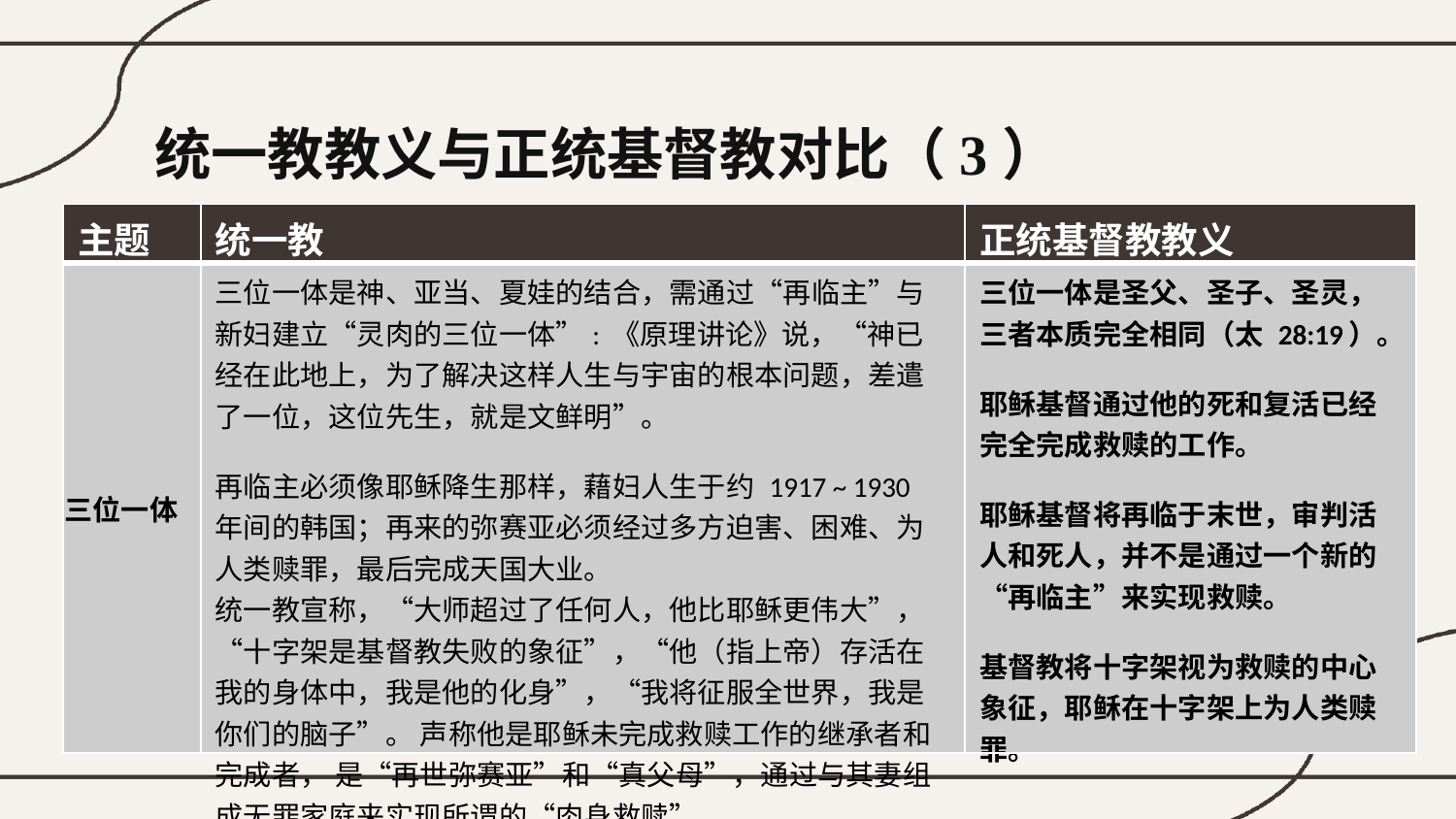

统一教教义与正统基督教对比（3）
| 主题 | 统一教 | 正统基督教教义 |
| --- | --- | --- |
| 三位一体 | 三位一体是神、亚当、夏娃的结合，需通过“再临主”与新妇建立“灵肉的三位一体”: 《原理讲论》说，“神已经在此地上，为了解决这样人生与宇宙的根本问题，差遣了一位，这位先生，就是文鲜明”。 再临主必须像耶稣降生那样，藉妇人生于约 1917 ~ 1930 年间的韩国；再来的弥赛亚必须经过多方迫害、困难、为人类赎罪，最后完成天国大业。 统一教宣称，“大师超过了任何人，他比耶稣更伟大”，“十字架是基督教失败的象征”，“他（指上帝）存活在我的身体中，我是他的化身”，“我将征服全世界，我是你们的脑子”。 声称他是耶稣未完成救赎工作的继承者和完成者， 是“再世弥赛亚”和“真父母”，通过与其妻组成无罪家庭来实现所谓的“肉身救赎”。 | 三位一体是圣父、圣子、圣灵，三者本质完全相同（太 28:19）。 耶稣基督通过他的死和复活已经完全完成救赎的工作。 耶稣基督将再临于末世，审判活人和死人，并不是通过一个新的“再临主”来实现救赎。 基督教将十字架视为救赎的中心象征，耶稣在十字架上为人类赎罪。 |